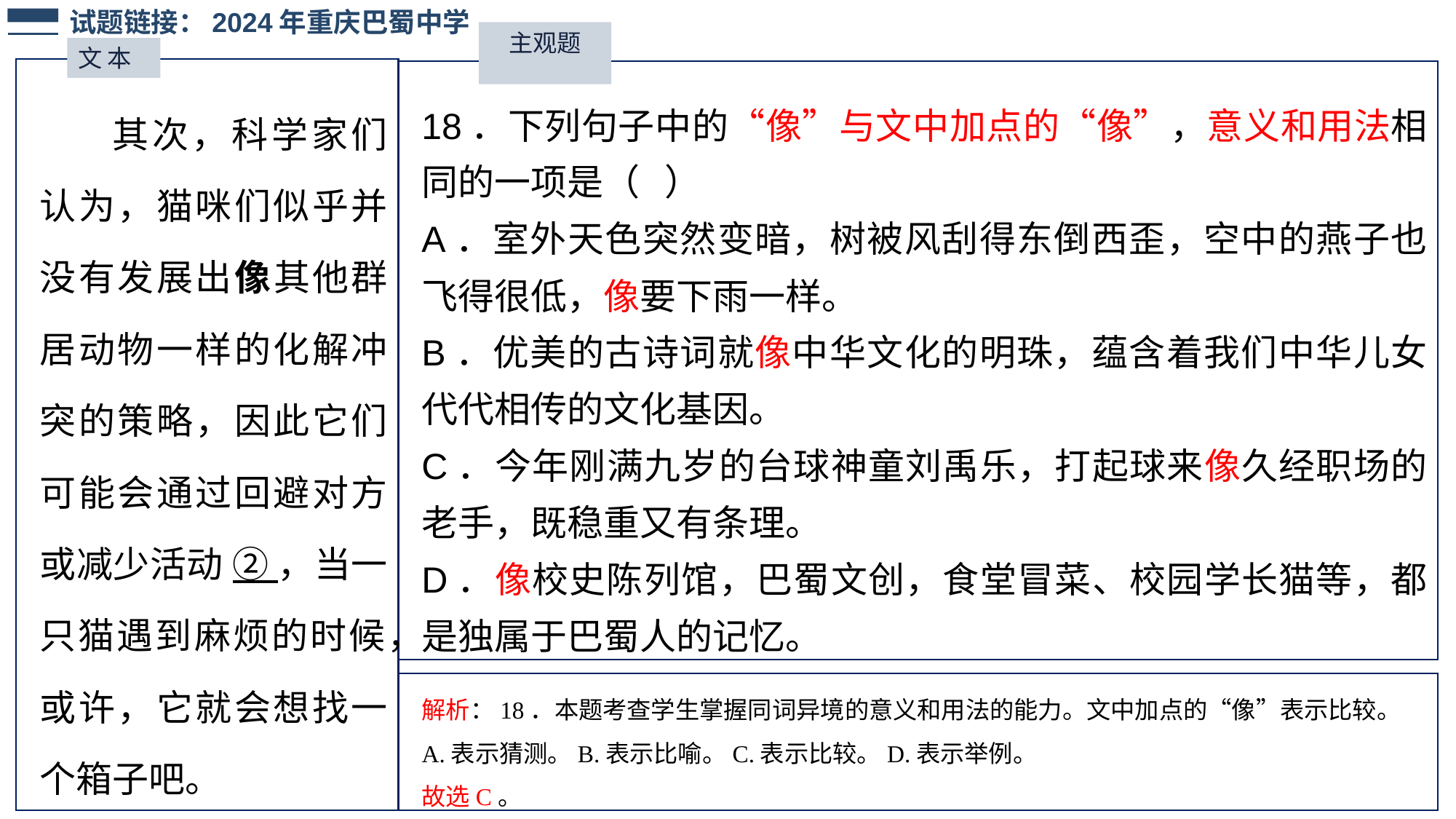

试题链接：2024年重庆巴蜀中学

主观题
文 本

其次，科学家们认为，猫咪们似乎并没有发展出像其他群居动物一样的化解冲突的策略，因此它们可能会通过回避对方或减少活动 ② ，当一只猫遇到麻烦的时候，或许，它就会想找一个箱子吧。
18．下列句子中的“像”与文中加点的“像”，意义和用法相同的一项是（   ）
A．室外天色突然变暗，树被风刮得东倒西歪，空中的燕子也飞得很低，像要下雨一样。
B．优美的古诗词就像中华文化的明珠，蕴含着我们中华儿女代代相传的文化基因。
C．今年刚满九岁的台球神童刘禹乐，打起球来像久经职场的老手，既稳重又有条理。
D．像校史陈列馆，巴蜀文创，食堂冒菜、校园学长猫等，都是独属于巴蜀人的记忆。

解析：18．本题考查学生掌握同词异境的意义和用法的能力。文中加点的“像”表示比较。
A.表示猜测。B.表示比喻。C.表示比较。D.表示举例。
故选C。